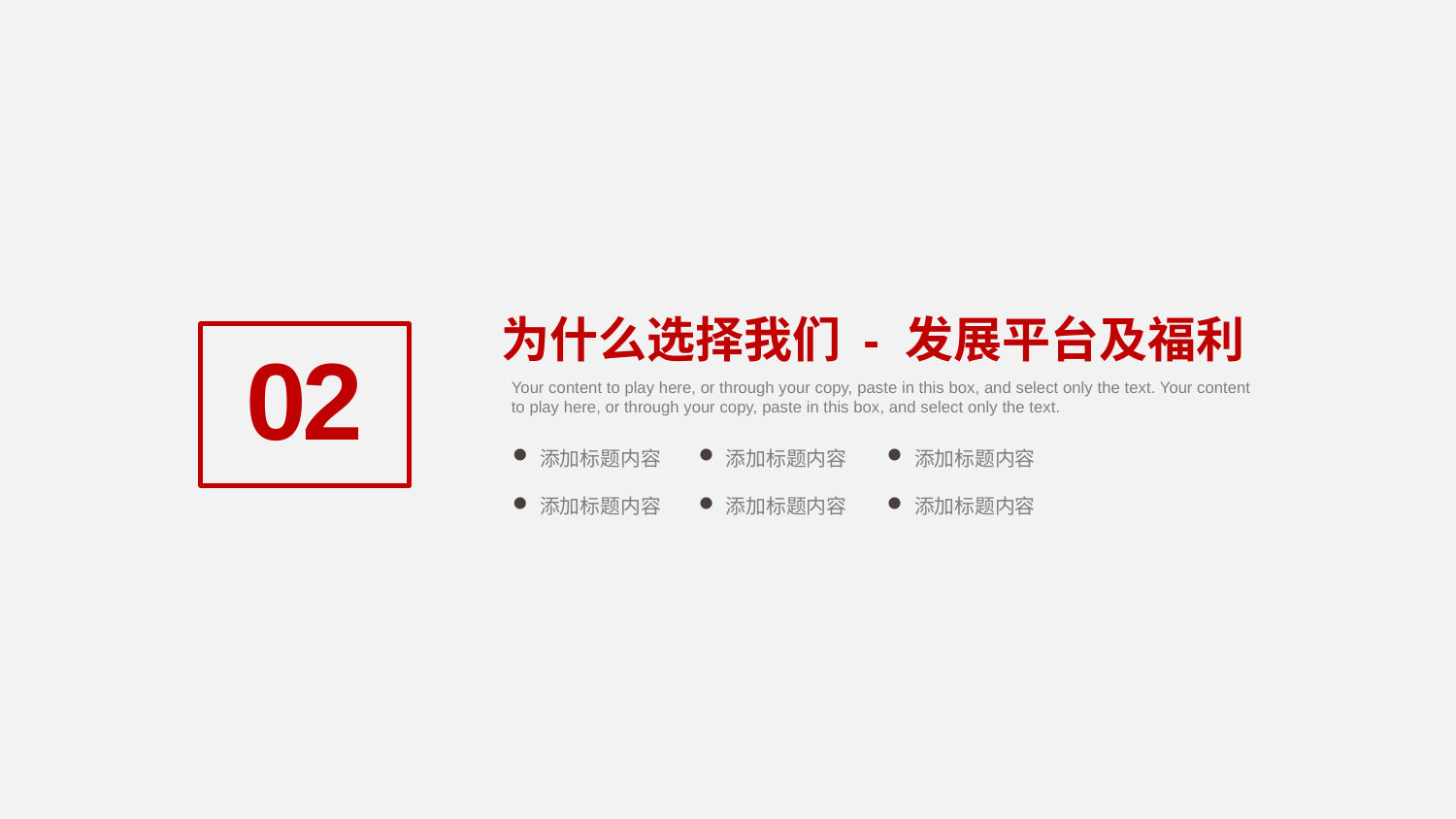

02
为什么选择我们 - 发展平台及福利
Your content to play here, or through your copy, paste in this box, and select only the text. Your content to play here, or through your copy, paste in this box, and select only the text.
添加标题内容
添加标题内容
添加标题内容
添加标题内容
添加标题内容
添加标题内容